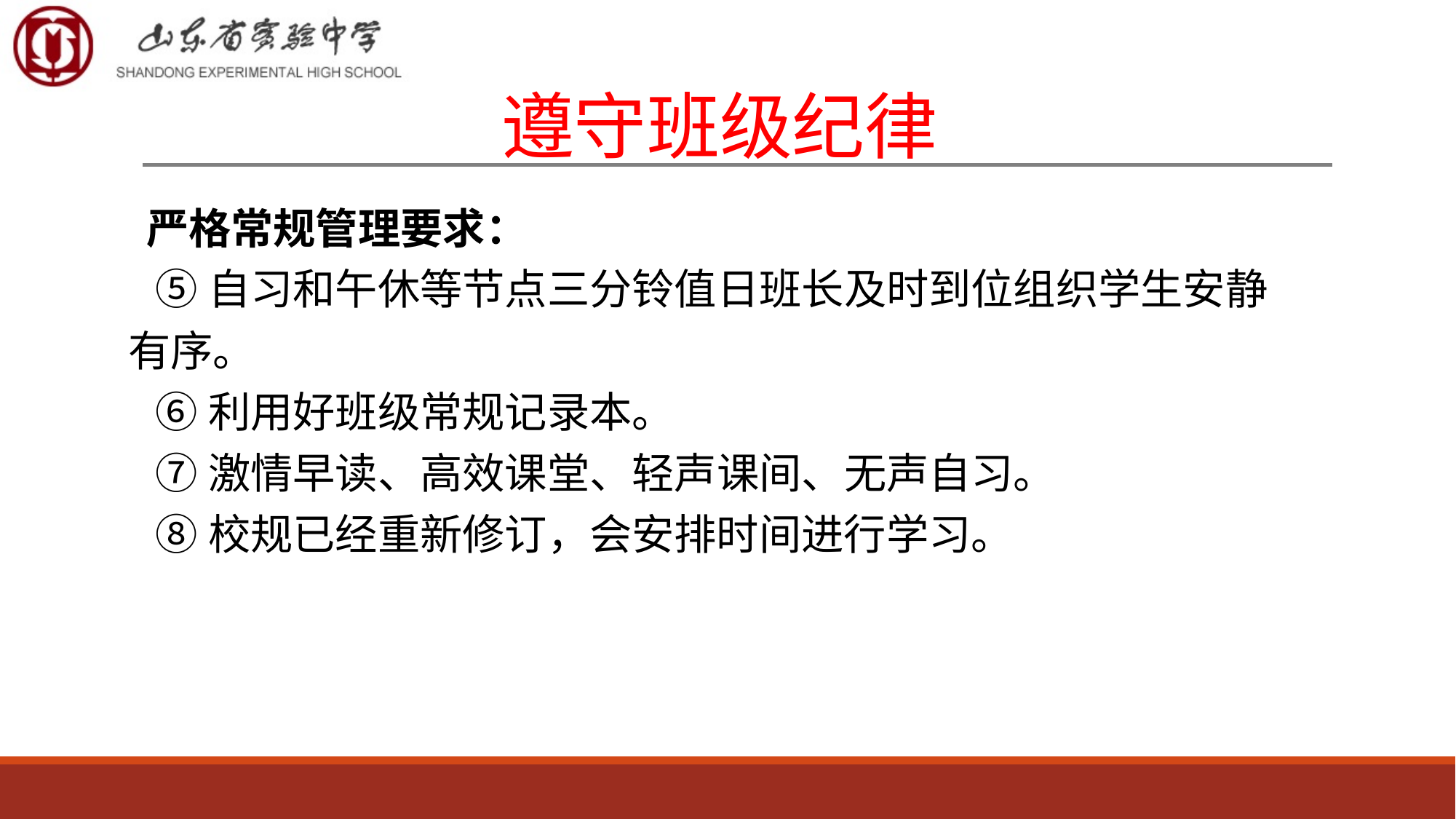

遵守班级纪律
严格常规管理要求：
 ⑤自习和午休等节点三分铃值日班长及时到位组织学生安静有序。
 ⑥利用好班级常规记录本。
 ⑦激情早读、高效课堂、轻声课间、无声自习。
 ⑧校规已经重新修订，会安排时间进行学习。